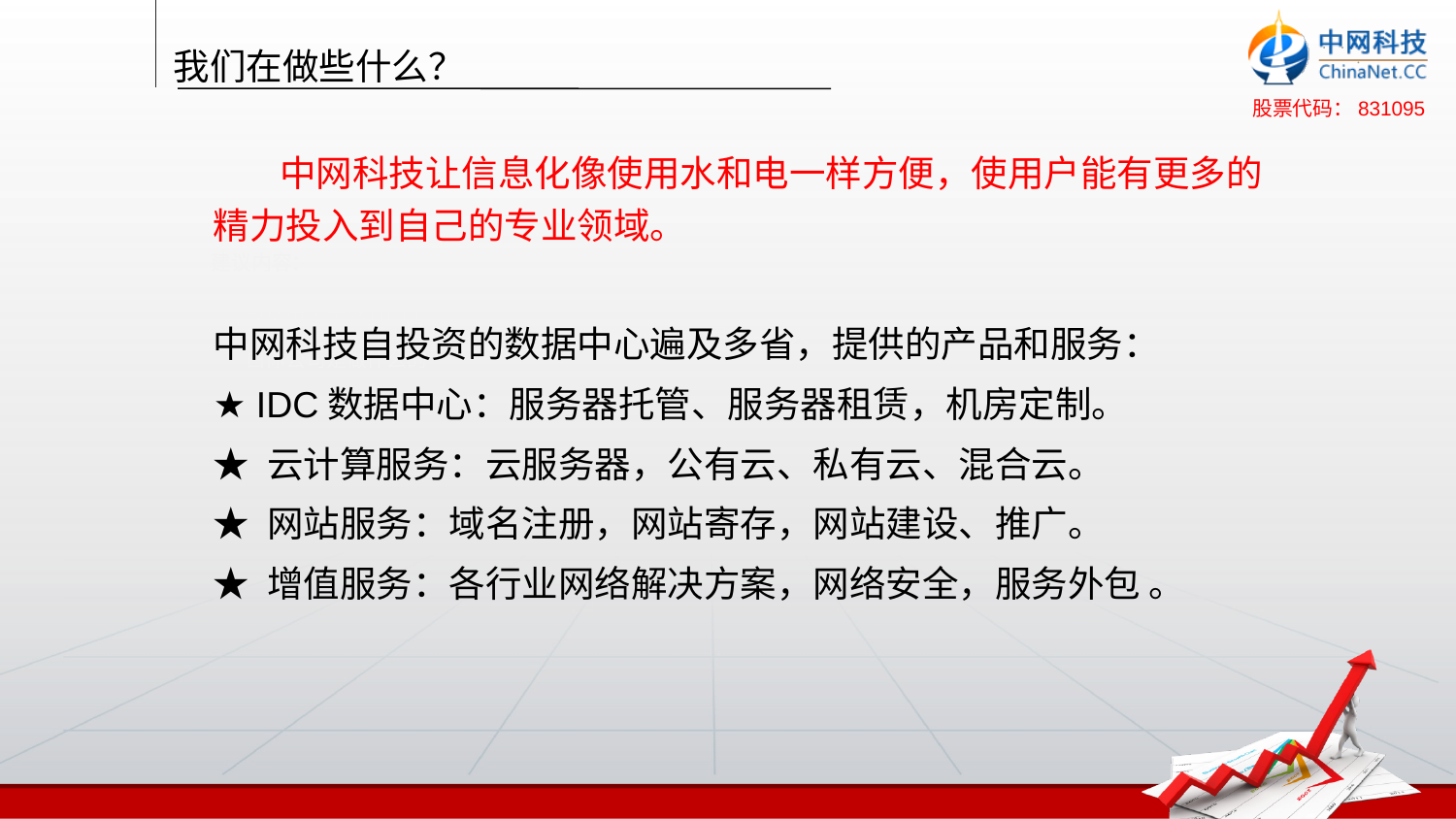

我们在做些什么？

       中网科技让信息化像使用水和电一样方便，使用户能有更多的精力投入到自己的专业领域。

中网科技自投资的数据中心遍及多省，提供的产品和服务：
★ IDC数据中心：服务器托管、服务器租赁，机房定制。
★ 云计算服务：云服务器，公有云、私有云、混合云。
★ 网站服务：域名注册，网站寄存，网站建设、推广。
★ 增值服务：各行业网络解决方案，网络安全，服务外包 。

建议内容：

可以用文字或者图示
扼要的说明公司做那些什么产品，实现什么功能等，目的要别人一听就明白你公司是做什么的